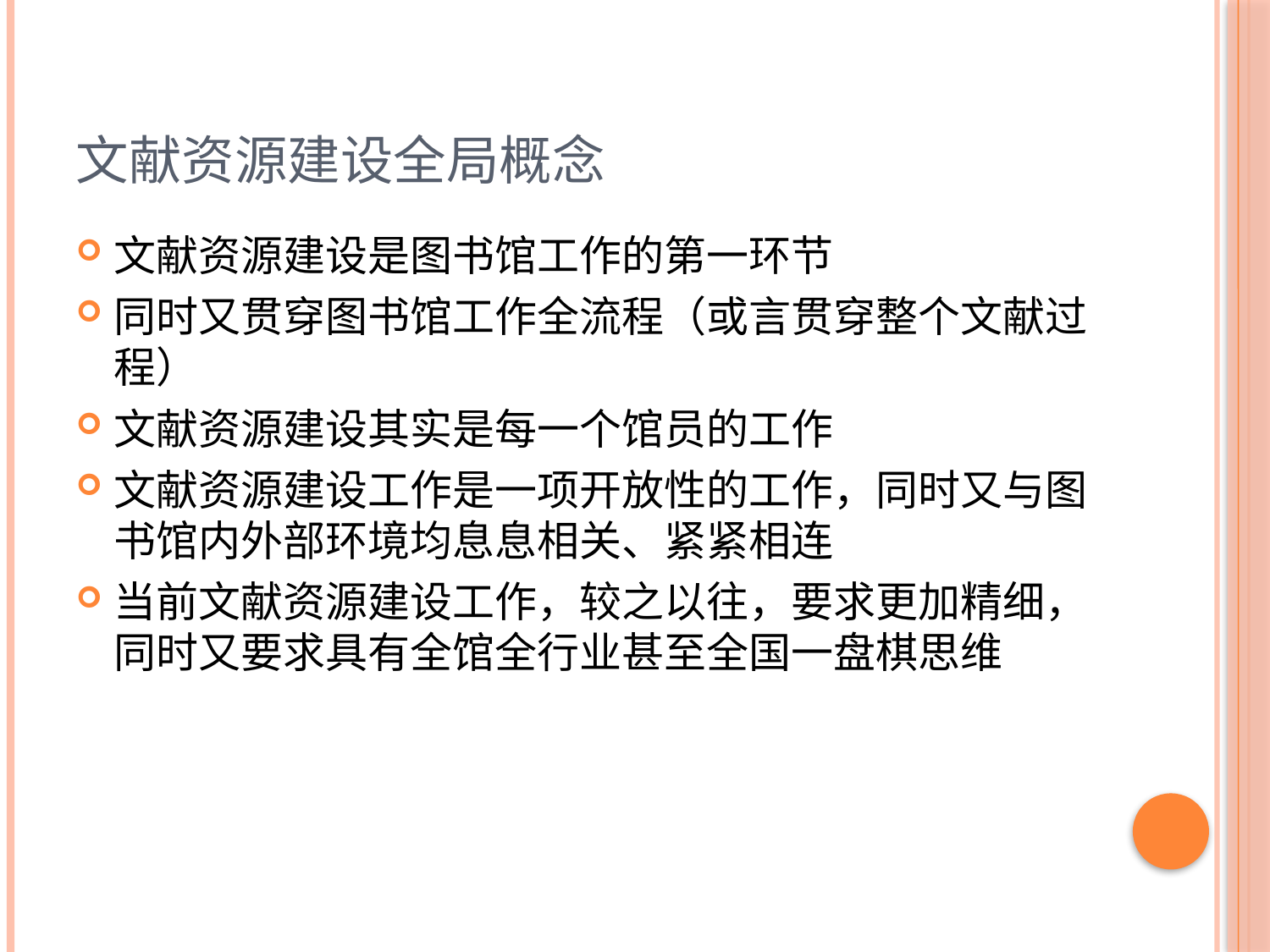

# 文献资源建设全局概念
文献资源建设是图书馆工作的第一环节
同时又贯穿图书馆工作全流程（或言贯穿整个文献过程）
文献资源建设其实是每一个馆员的工作
文献资源建设工作是一项开放性的工作，同时又与图书馆内外部环境均息息相关、紧紧相连
当前文献资源建设工作，较之以往，要求更加精细，同时又要求具有全馆全行业甚至全国一盘棋思维